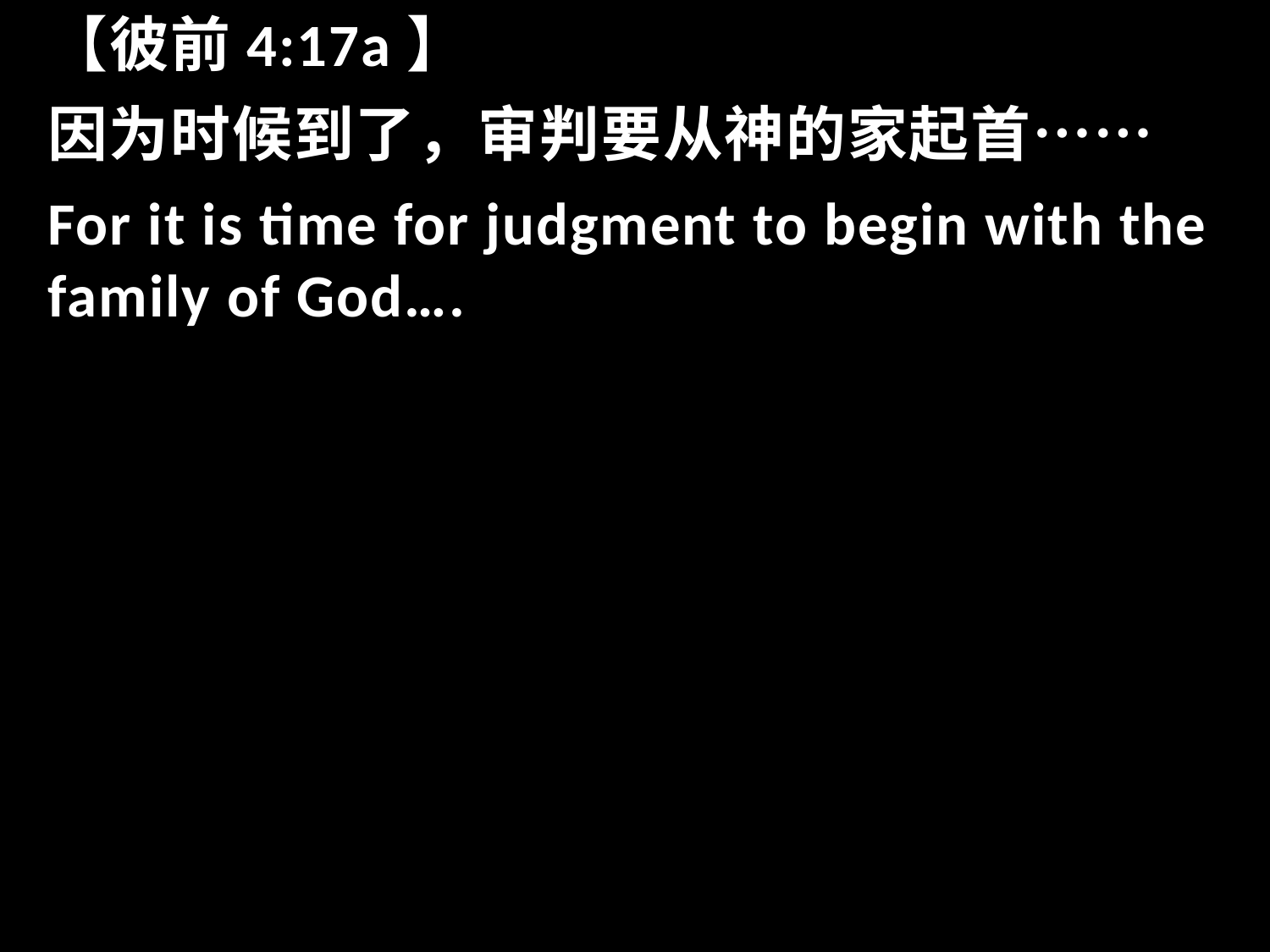

【彼前4:17a】
因为时候到了，审判要从神的家起首……
For it is time for judgment to begin with the family of God….